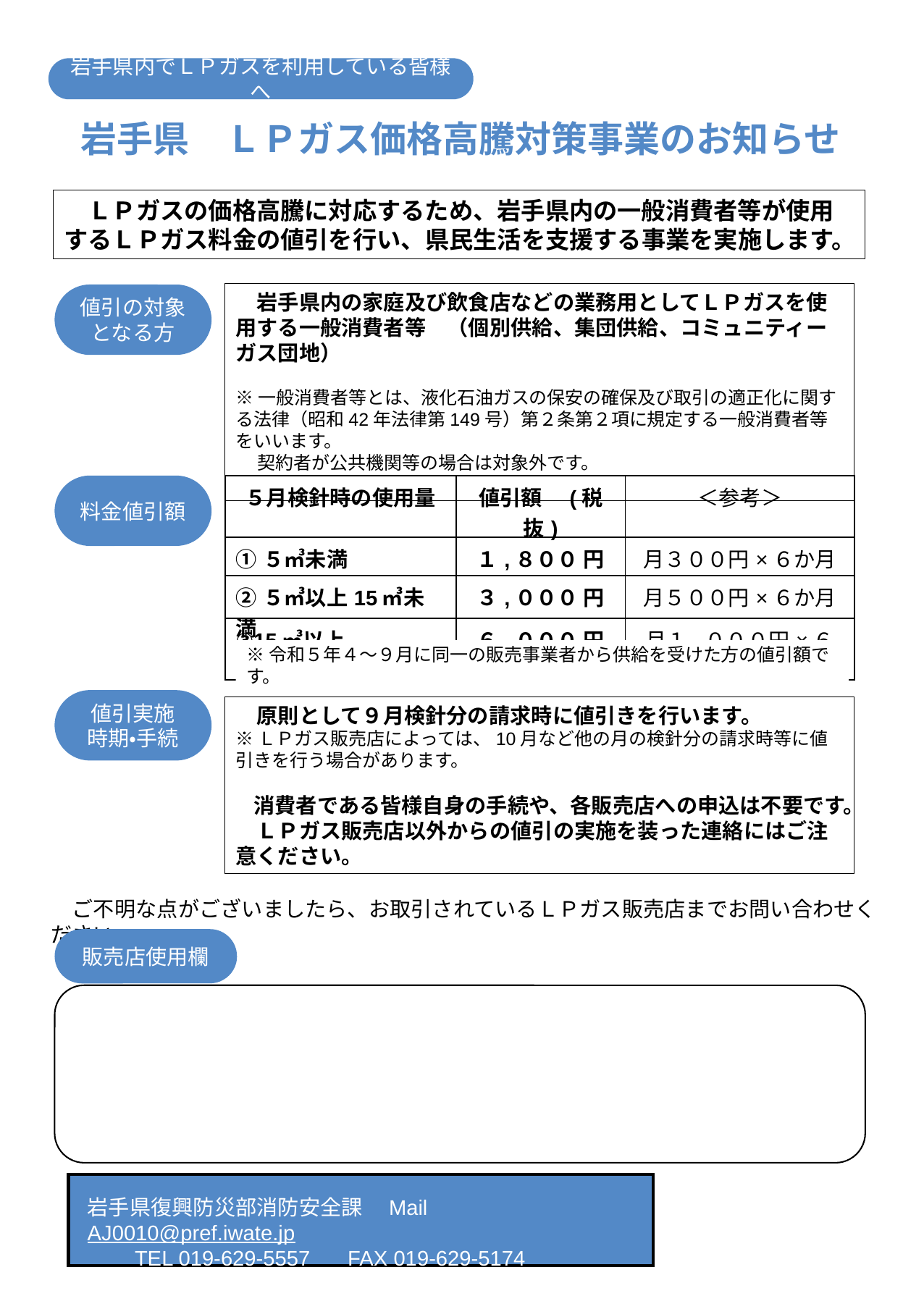

岩手県内でＬＰガスを利用している皆様へ
岩手県　ＬＰガス価格高騰対策事業のお知らせ
　ＬＰガスの価格高騰に対応するため、岩手県内の一般消費者等が使用するＬＰガス料金の値引を行い、県民生活を支援する事業を実施します。
　岩手県内の家庭及び飲食店などの業務用としてＬＰガスを使用する一般消費者等　（個別供給、集団供給、コミュニティーガス団地）
※一般消費者等とは、液化石油ガスの保安の確保及び取引の適正化に関する法律（昭和42年法律第149号）第２条第２項に規定する一般消費者等をいいます。
　 契約者が公共機関等の場合は対象外です。

値引の対象となる方
料金値引額
| ５月検針時の使用量 | 値引額　(税抜) | ＜参考＞ |
| --- | --- | --- |
| ①５㎥未満 | １,８００ 円 | 月３００円×６か月 |
| ②５㎥以上15㎥未満 | ３,０００ 円 | 月５００円×６か月 |
| ③15㎥以上 | ６,０００ 円 | 月１,０００円×６か月 |
※令和５年４～９月に同一の販売事業者から供給を受けた方の値引額です。
値引実施
時期・手続
　原則として９月検針分の請求時に値引きを行います。
※ＬＰガス販売店によっては、10月など他の月の検針分の請求時等に値引きを行う場合があります。

　消費者である皆様自身の手続や、各販売店への申込は不要です。
　ＬＰガス販売店以外からの値引の実施を装った連絡にはご注意ください。
　ご不明な点がございましたら、お取引されているＬＰガス販売店までお問い合わせください。
販売店使用欄

岩手県復興防災部消防安全課　Mail　AJ0010@pref.iwate.jp
　　TEL 019-629-5557 　FAX 019-629-5174